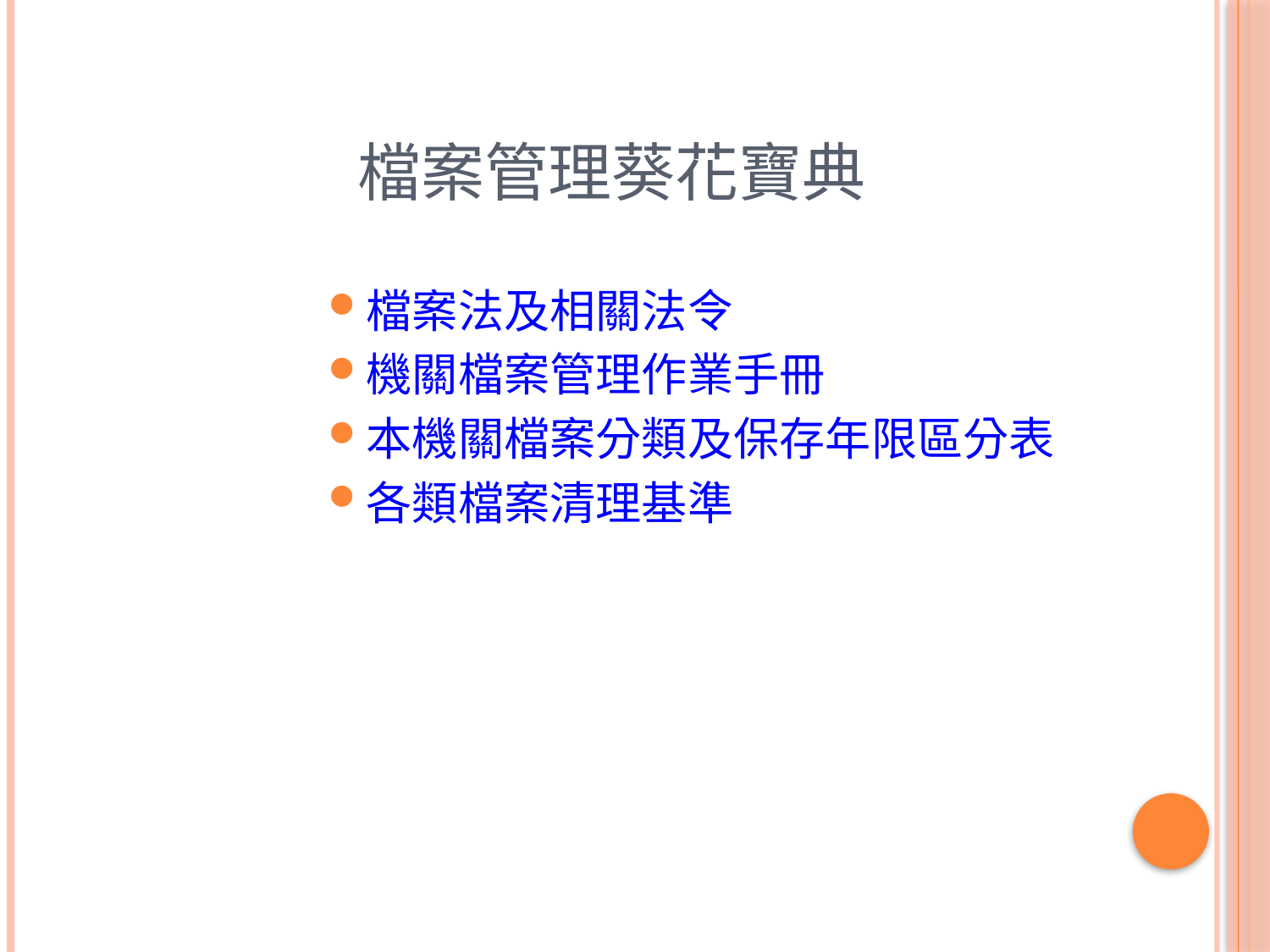

# 檔案管理葵花寶典
檔案法及相關法令
機關檔案管理作業手冊
本機關檔案分類及保存年限區分表
各類檔案清理基準